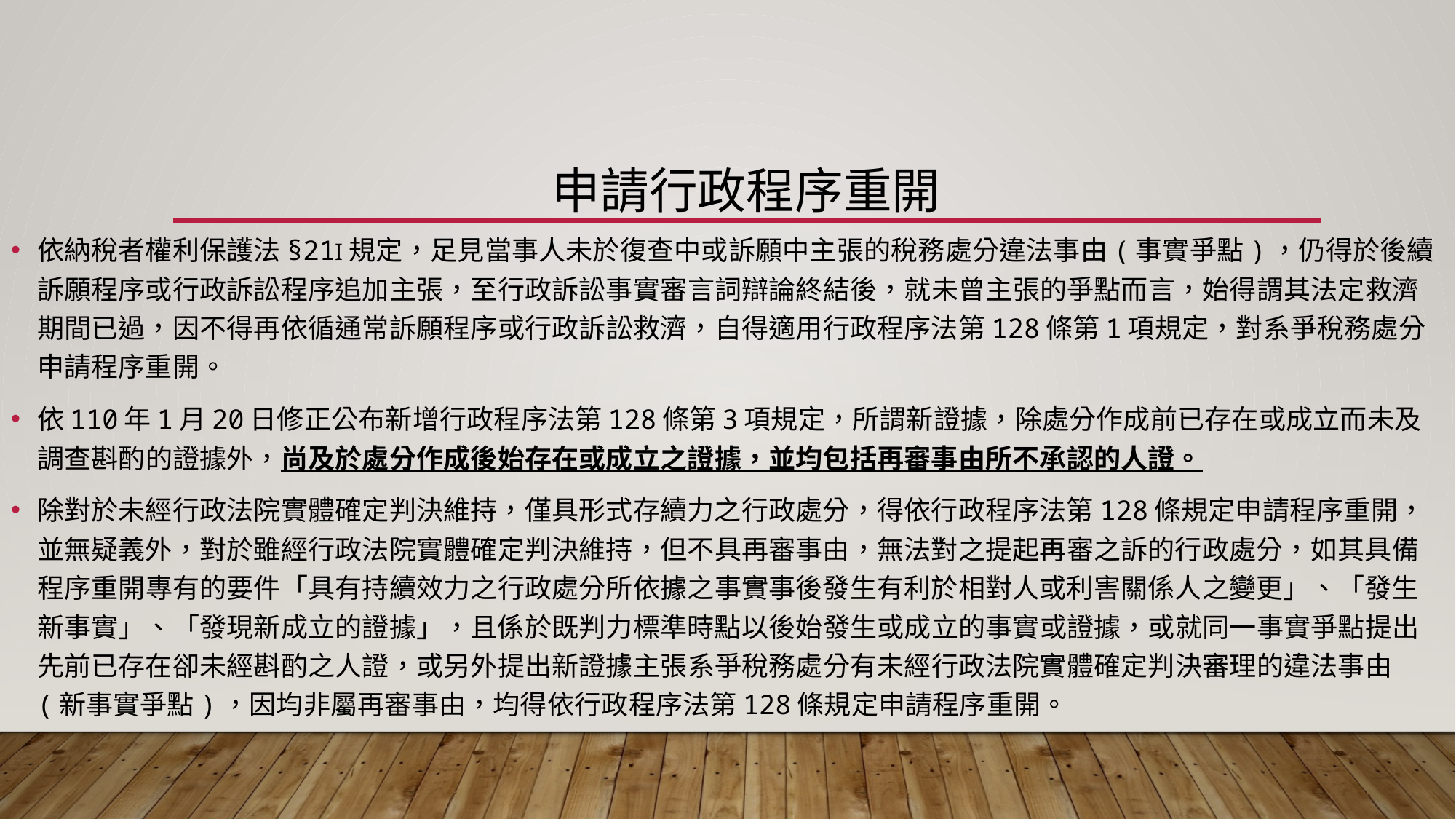

# 申請行政程序重開
依納稅者權利保護法§21Ⅰ規定，足見當事人未於復查中或訴願中主張的稅務處分違法事由(事實爭點)，仍得於後續訴願程序或行政訴訟程序追加主張，至行政訴訟事實審言詞辯論終結後，就未曾主張的爭點而言，始得謂其法定救濟期間已過，因不得再依循通常訴願程序或行政訴訟救濟，自得適用行政程序法第128條第1項規定，對系爭稅務處分申請程序重開。
依110年1月20日修正公布新增行政程序法第128條第3項規定，所謂新證據，除處分作成前已存在或成立而未及調查斟酌的證據外，尚及於處分作成後始存在或成立之證據，並均包括再審事由所不承認的人證。
除對於未經行政法院實體確定判決維持，僅具形式存續力之行政處分，得依行政程序法第128條規定申請程序重開，並無疑義外，對於雖經行政法院實體確定判決維持，但不具再審事由，無法對之提起再審之訴的行政處分，如其具備程序重開專有的要件「具有持續效力之行政處分所依據之事實事後發生有利於相對人或利害關係人之變更」、「發生新事實」、「發現新成立的證據」，且係於既判力標準時點以後始發生或成立的事實或證據，或就同一事實爭點提出先前已存在卻未經斟酌之人證，或另外提出新證據主張系爭稅務處分有未經行政法院實體確定判決審理的違法事由(新事實爭點)，因均非屬再審事由，均得依行政程序法第128條規定申請程序重開。